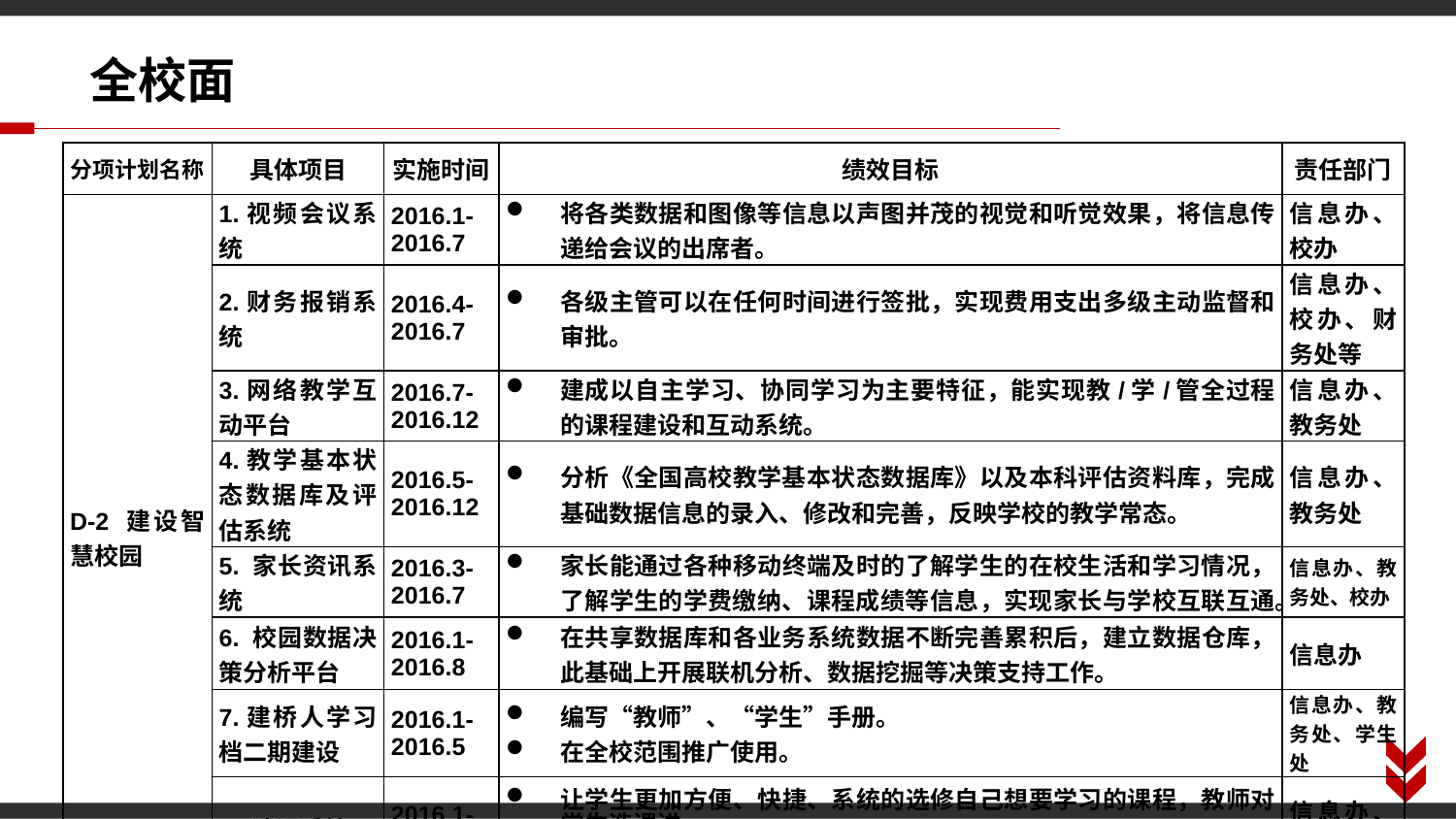

全校面

| 分项计划名称 | 具体项目 | 实施时间 | 绩效目标 | 责任部门 |
| --- | --- | --- | --- | --- |
| D-2 建设智慧校园 | 1.视频会议系统 | 2016.1-2016.7 | 将各类数据和图像等信息以声图并茂的视觉和听觉效果，将信息传递给会议的出席者。 | 信息办、校办 |
|  | 2.财务报销系统 | 2016.4-2016.7 | 各级主管可以在任何时间进行签批，实现费用支出多级主动监督和审批。 | 信息办、校办、财务处等 |
|  | 3.网络教学互动平台 | 2016.7-2016.12 | 建成以自主学习、协同学习为主要特征，能实现教/学/管全过程的课程建设和互动系统。 | 信息办、教务处 |
|  | 4.教学基本状态数据库及评估系统 | 2016.5-2016.12 | 分析《全国高校教学基本状态数据库》以及本科评估资料库，完成基础数据信息的录入、修改和完善，反映学校的教学常态。 | 信息办、教务处 |
|  | 5. 家长资讯系统 | 2016.3-2016.7 | 家长能通过各种移动终端及时的了解学生的在校生活和学习情况，了解学生的学费缴纳、课程成绩等信息，实现家长与学校互联互通。 | 信息办、教务处、校办 |
|  | 6. 校园数据决策分析平台 | 2016.1-2016.8 | 在共享数据库和各业务系统数据不断完善累积后，建立数据仓库，此基础上开展联机分析、数据挖掘等决策支持工作。 | 信息办 |
|  | 7.建桥人学习档二期建设 | 2016.1-2016.5 | 编写“教师”、“学生”手册。 在全校范围推广使用。 | 信息办、教务处、学生处 |
|  | 8. 选课系统 | 2016.1-2016.8 | 让学生更加方便、快捷、系统的选修自己想要学习的课程，教师对学生选课进 行分类整理和汇总。 | 信息办、教务处、 |